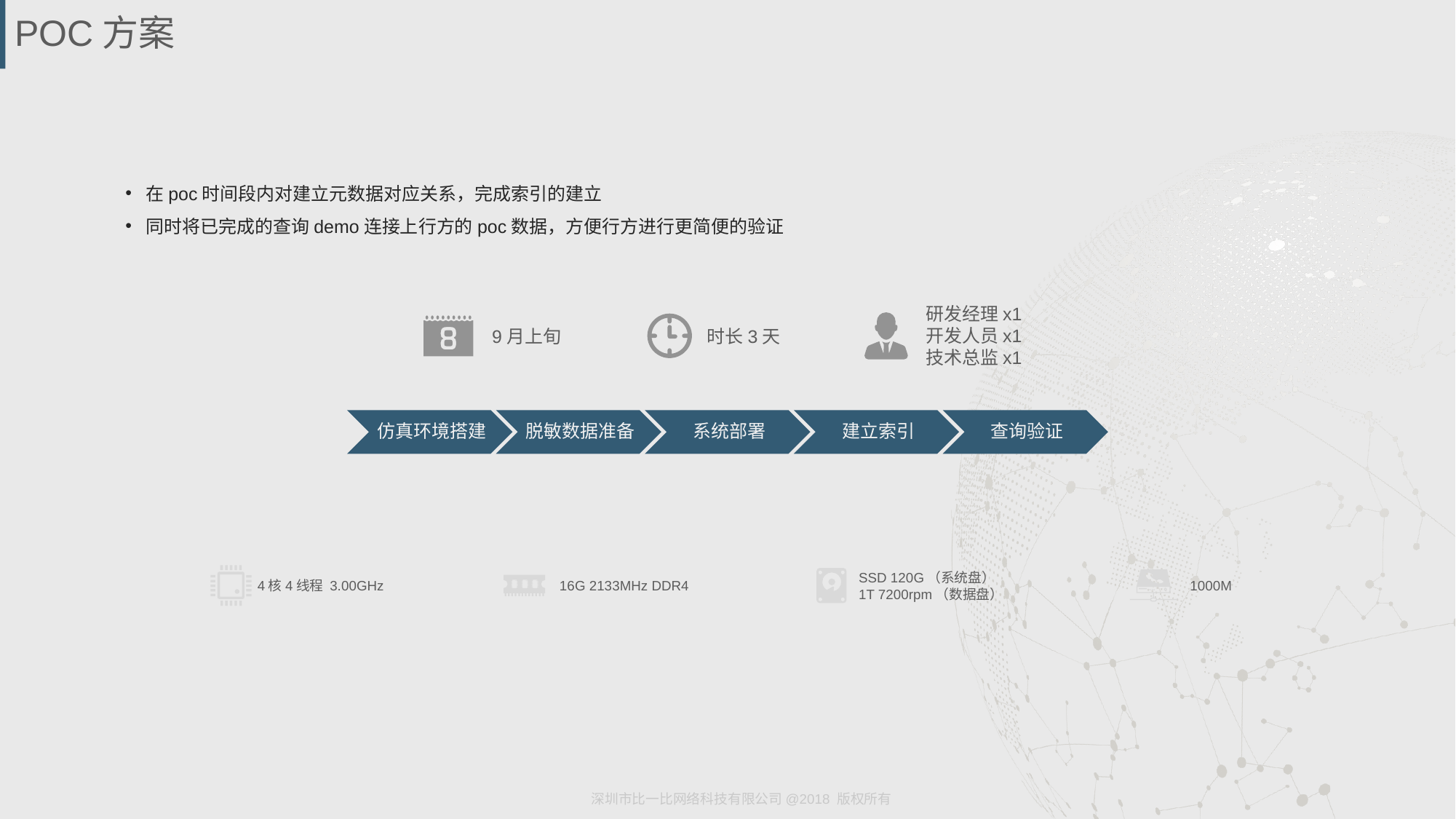

# POC方案
在poc时间段内对建立元数据对应关系，完成索引的建立
同时将已完成的查询demo连接上行方的poc数据，方便行方进行更简便的验证
研发经理x1
开发人员x1
技术总监x1

时长3天

9月上旬
仿真环境搭建
脱敏数据准备
系统部署
建立索引
查询验证
SSD 120G（系统盘）
1T 7200rpm（数据盘）

4核4线程 3.00GHz

1000M
16G 2133MHz DDR4